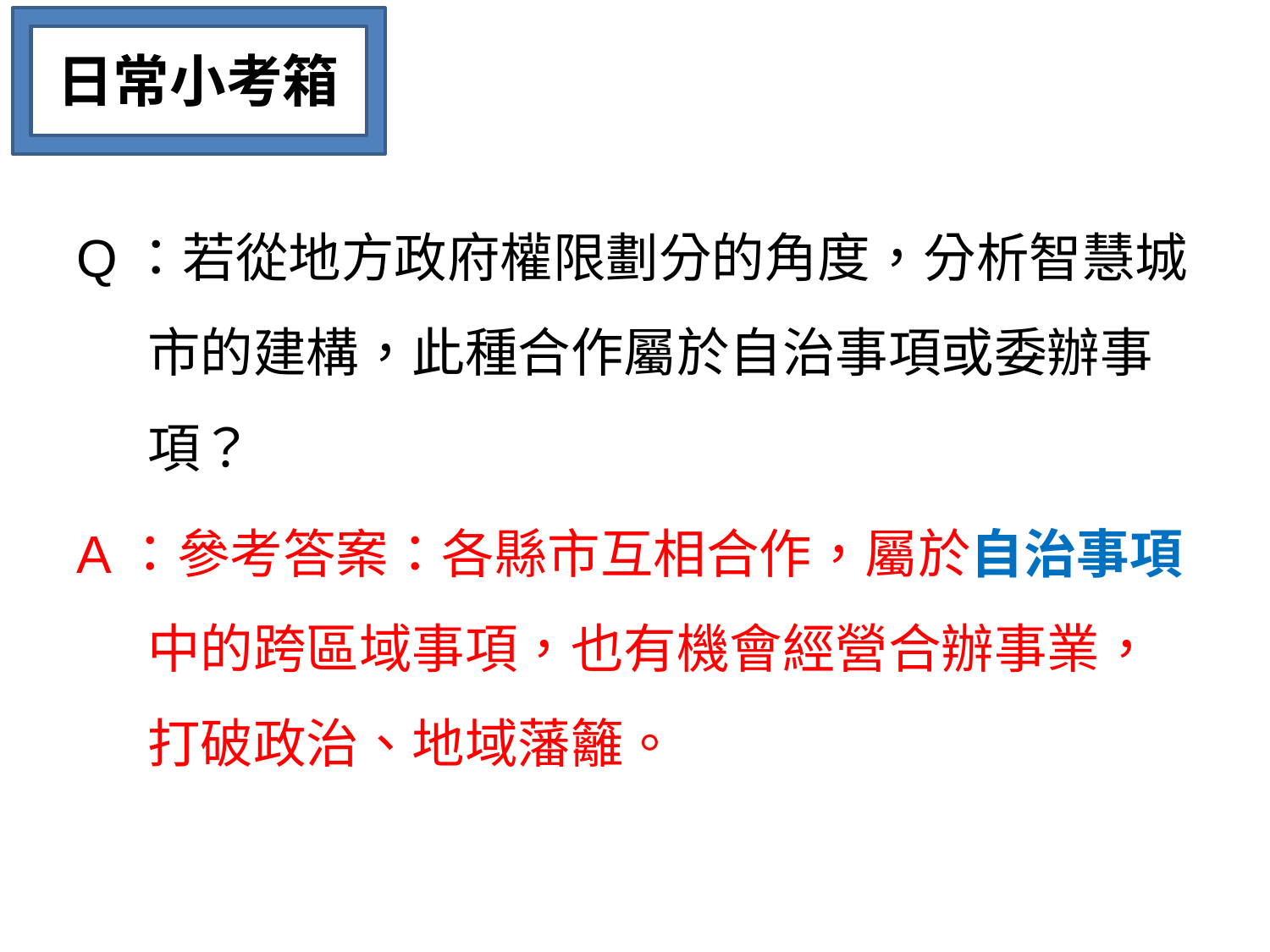

日常小考箱
Q：若從地方政府權限劃分的角度，分析智慧城市的建構，此種合作屬於自治事項或委辦事項？
A：參考答案：各縣市互相合作，屬於自治事項中的跨區域事項，也有機會經營合辦事業，打破政治、地域藩籬。